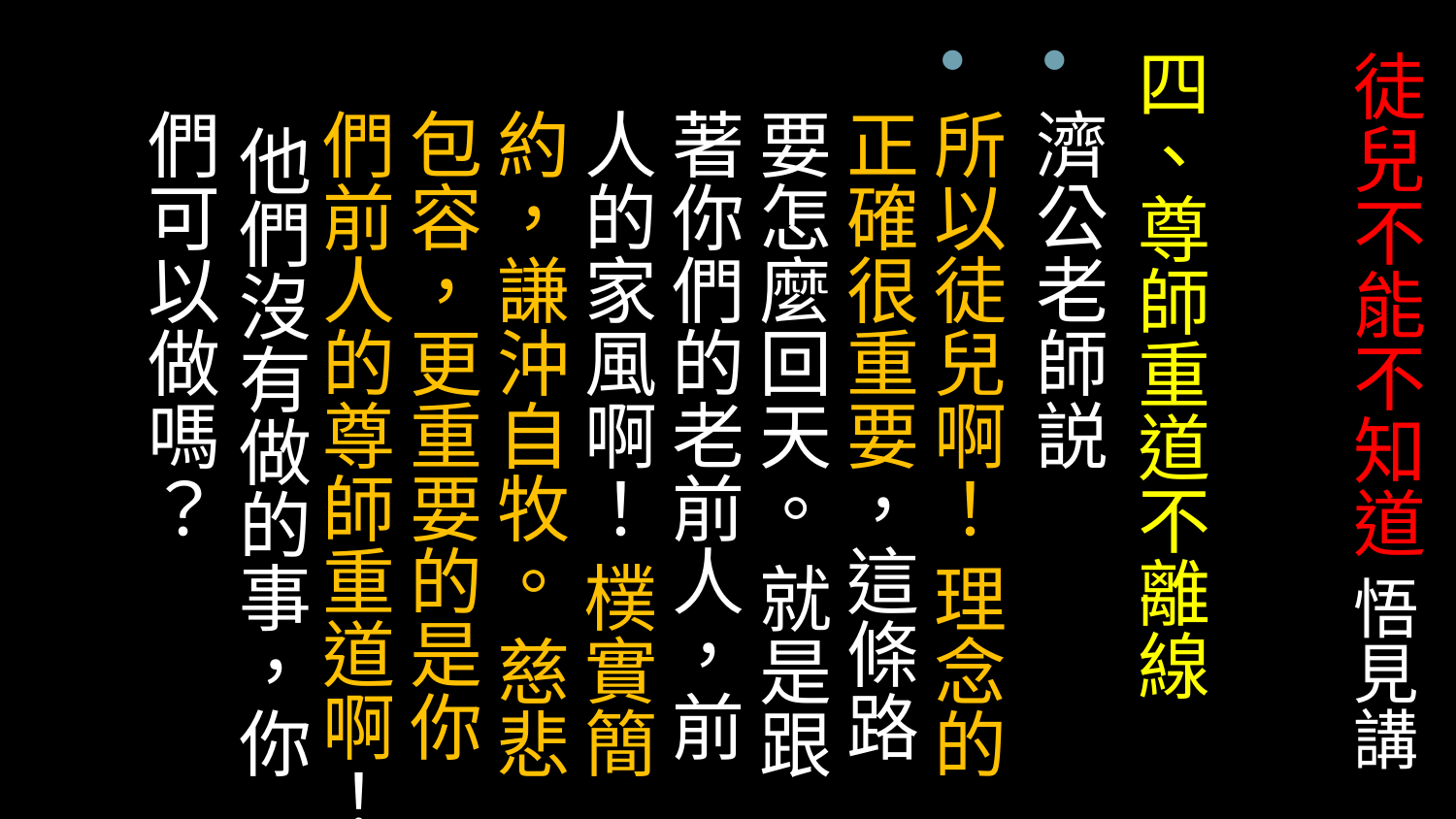

四、尊師重道不離線
濟公老師説
所以徒兒啊！ 理念的正確很重要，這條路要怎麼回天。 就是跟著你們的老前人，前人的家風啊！ 樸實簡約，謙沖自牧。 慈悲包容，更重要的是你們前人的尊師重道啊！ 他們沒有做的事，你們可以做嗎？

# 徒兒不能不知道 悟見講